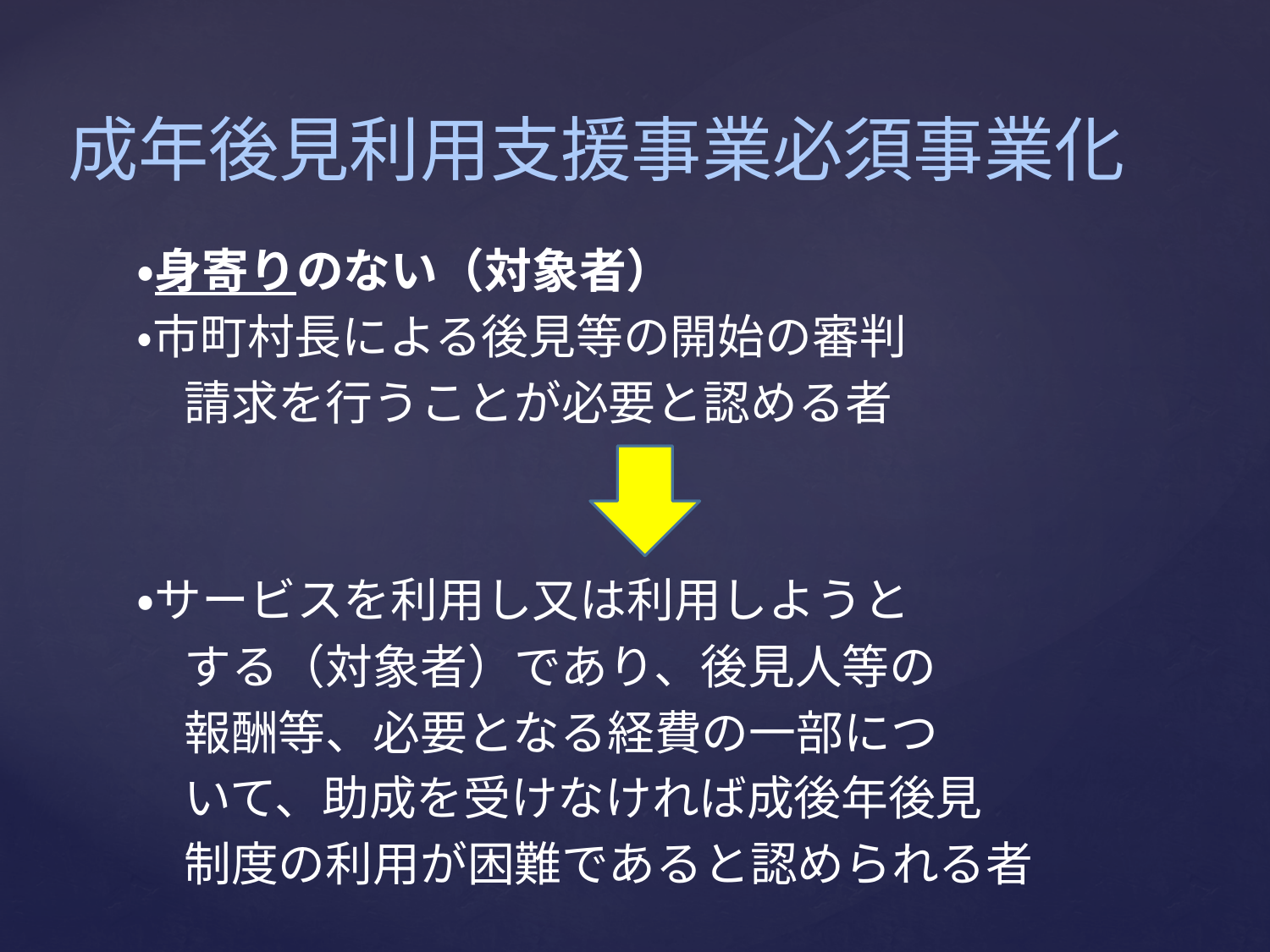

# 成年後見利用支援事業必須事業化
　・身寄りのない（対象者）
　・市町村長による後見等の開始の審判
　　請求を行うことが必要と認める者

　・サービスを利用し又は利用しようと
　　する（対象者）であり、後見人等の
　　報酬等、必要となる経費の一部につ
　　いて、助成を受けなければ成後年後見
　　制度の利用が困難であると認められる者